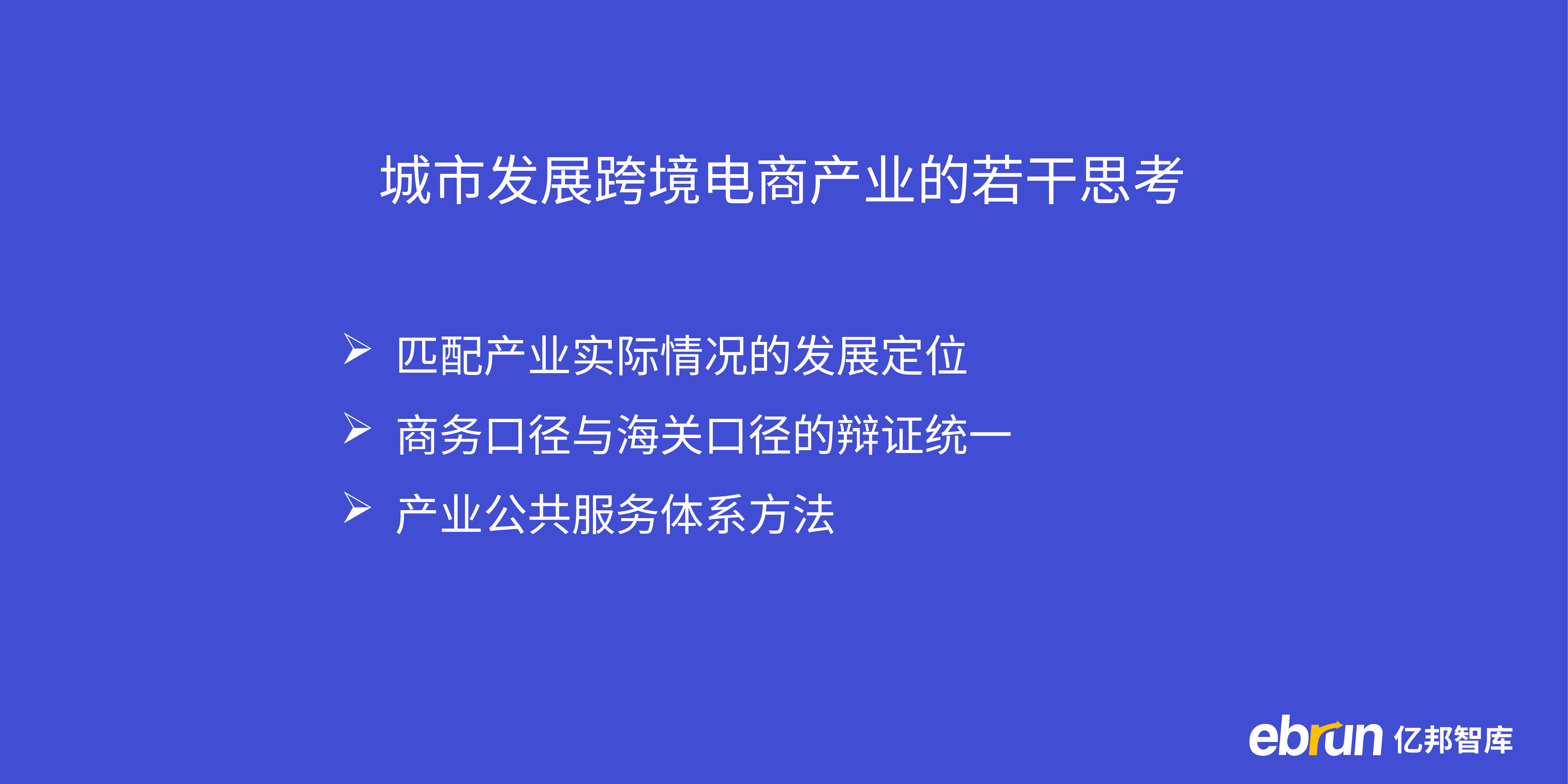

城市发展跨境电商产业的若干思考

匹配产业实际情况的发展定位
商务口径与海关口径的辩证统一
产业公共服务体系方法

亿邦智库